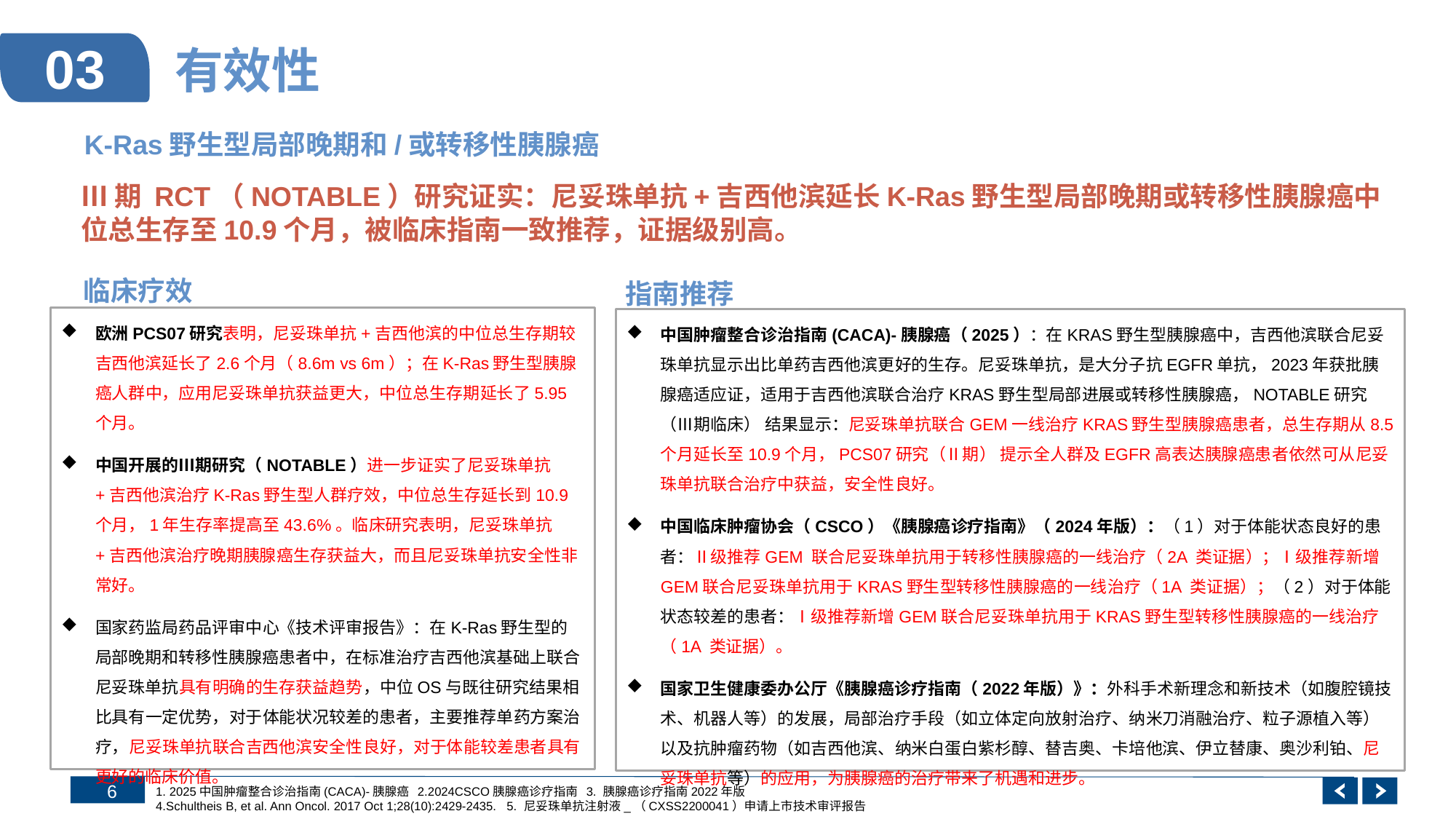

# 有效性
03
K-Ras野生型局部晚期和/或转移性胰腺癌
Ⅲ期 RCT（NOTABLE）研究证实：尼妥珠单抗+吉西他滨延长K-Ras野生型局部晚期或转移性胰腺癌中位总生存至10.9个月，被临床指南一致推荐，证据级别高。
临床疗效
指南推荐
欧洲PCS07研究表明，尼妥珠单抗+吉西他滨的中位总生存期较吉西他滨延长了2.6个月（8.6m vs 6m）；在K-Ras野生型胰腺癌人群中，应用尼妥珠单抗获益更大，中位总生存期延长了5.95个月。
中国开展的Ⅲ期研究（NOTABLE）进一步证实了尼妥珠单抗+吉西他滨治疗K-Ras野生型人群疗效，中位总生存延长到10.9个月，1年生存率提高至43.6%。临床研究表明，尼妥珠单抗+吉西他滨治疗晚期胰腺癌生存获益大，而且尼妥珠单抗安全性非常好。
国家药监局药品评审中心《技术评审报告》：在K-Ras野生型的局部晚期和转移性胰腺癌患者中，在标准治疗吉西他滨基础上联合尼妥珠单抗具有明确的生存获益趋势，中位OS与既往研究结果相比具有一定优势，对于体能状况较差的患者，主要推荐单药方案治疗，尼妥珠单抗联合吉西他滨安全性良好，对于体能较差患者具有更好的临床价值。
中国肿瘤整合诊治指南(CACA)-胰腺癌（2025）：在KRAS野生型胰腺癌中，吉西他滨联合尼妥珠单抗显示出比单药吉西他滨更好的生存。尼妥珠单抗，是大分子抗EGFR单抗，2023年获批胰腺癌适应证，适用于吉西他滨联合治疗KRAS野生型局部进展或转移性胰腺癌，NOTABLE研究（Ⅲ期临床） 结果显示：尼妥珠单抗联合GEM一线治疗KRAS野生型胰腺癌患者，总生存期从8.5个月延长至10.9个月，PCS07研究（Ⅱ期） 提示全人群及EGFR高表达胰腺癌患者依然可从尼妥珠单抗联合治疗中获益，安全性良好。
中国临床肿瘤协会（CSCO）《胰腺癌诊疗指南》（2024年版）：（1）对于体能状态良好的患者：Ⅱ级推荐GEM 联合尼妥珠单抗用于转移性胰腺癌的一线治疗（2A 类证据）；Ⅰ级推荐新增GEM联合尼妥珠单抗用于KRAS野生型转移性胰腺癌的一线治疗（1A 类证据）；（2）对于体能状态较差的患者：Ⅰ级推荐新增GEM联合尼妥珠单抗用于KRAS野生型转移性胰腺癌的一线治疗（1A 类证据）。
国家卫生健康委办公厅《胰腺癌诊疗指南（2022年版）》：外科手术新理念和新技术（如腹腔镜技术、机器人等）的发展，局部治疗手段（如立体定向放射治疗、纳米刀消融治疗、粒子源植入等）以及抗肿瘤药物（如吉西他滨、纳米白蛋白紫杉醇、替吉奥、卡培他滨、伊立替康、奥沙利铂、尼妥珠单抗等）的应用，为胰腺癌的治疗带来了机遇和进步。
1. 2025中国肿瘤整合诊治指南(CACA)-胰腺癌  2.2024CSCO胰腺癌诊疗指南  3. 胰腺癌诊疗指南2022年版
4.Schultheis B, et al. Ann Oncol. 2017 Oct 1;28(10):2429-2435.   5. 尼妥珠单抗注射液_（CXSS2200041）申请上市技术审评报告